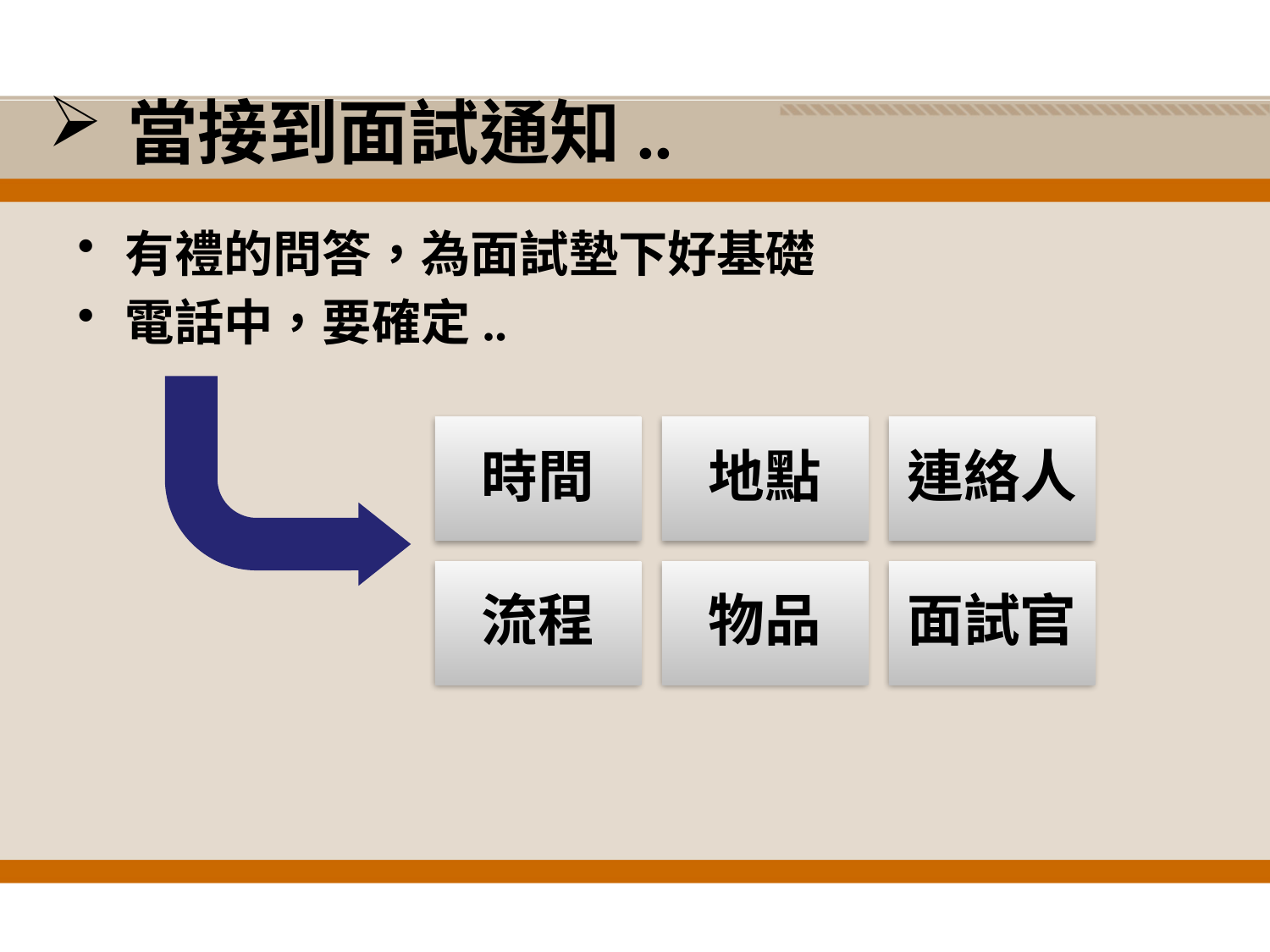

# 當接到面試通知..
有禮的問答，為面試墊下好基礎
電話中，要確定..

時間
地點
連絡人
流程
物品
面試官